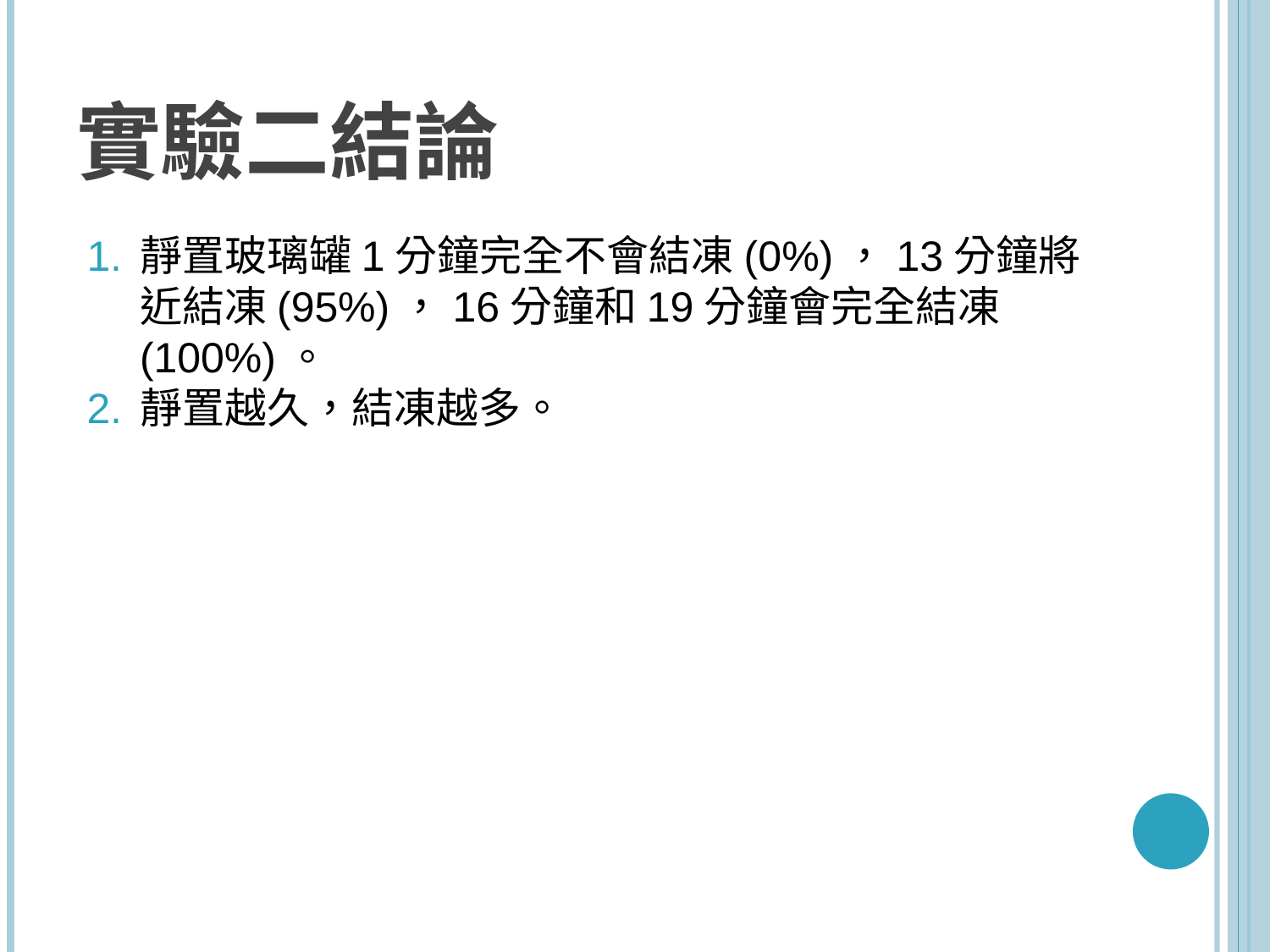

# 實驗二結論
靜置玻璃罐1分鐘完全不會結凍(0%)，13分鐘將近結凍(95%)，16分鐘和19分鐘會完全結凍(100%)。
靜置越久，結凍越多。